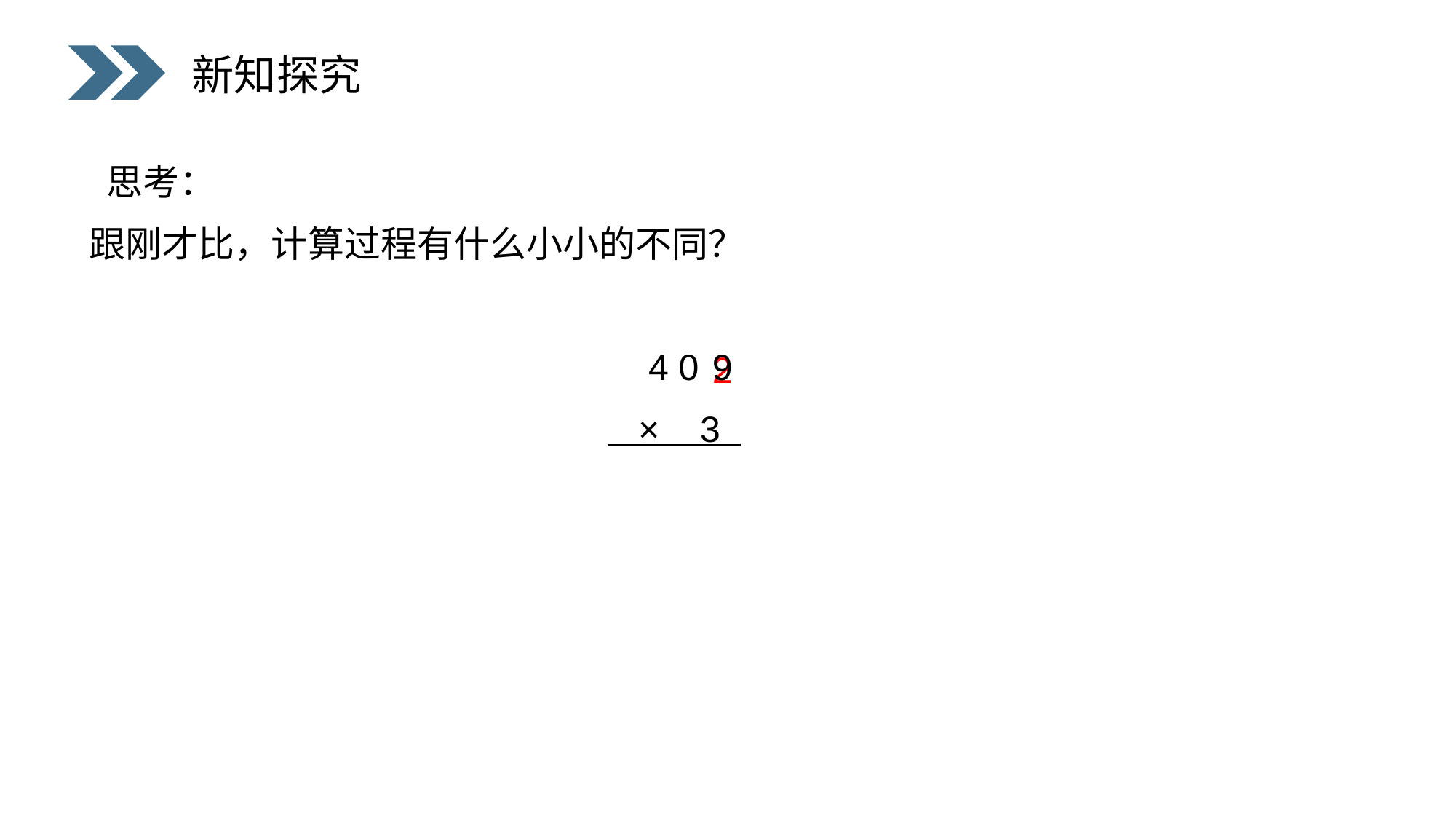

新知探究
 思考：
跟刚才比，计算过程有什么小小的不同？
    4 0
   ×    3
9
2